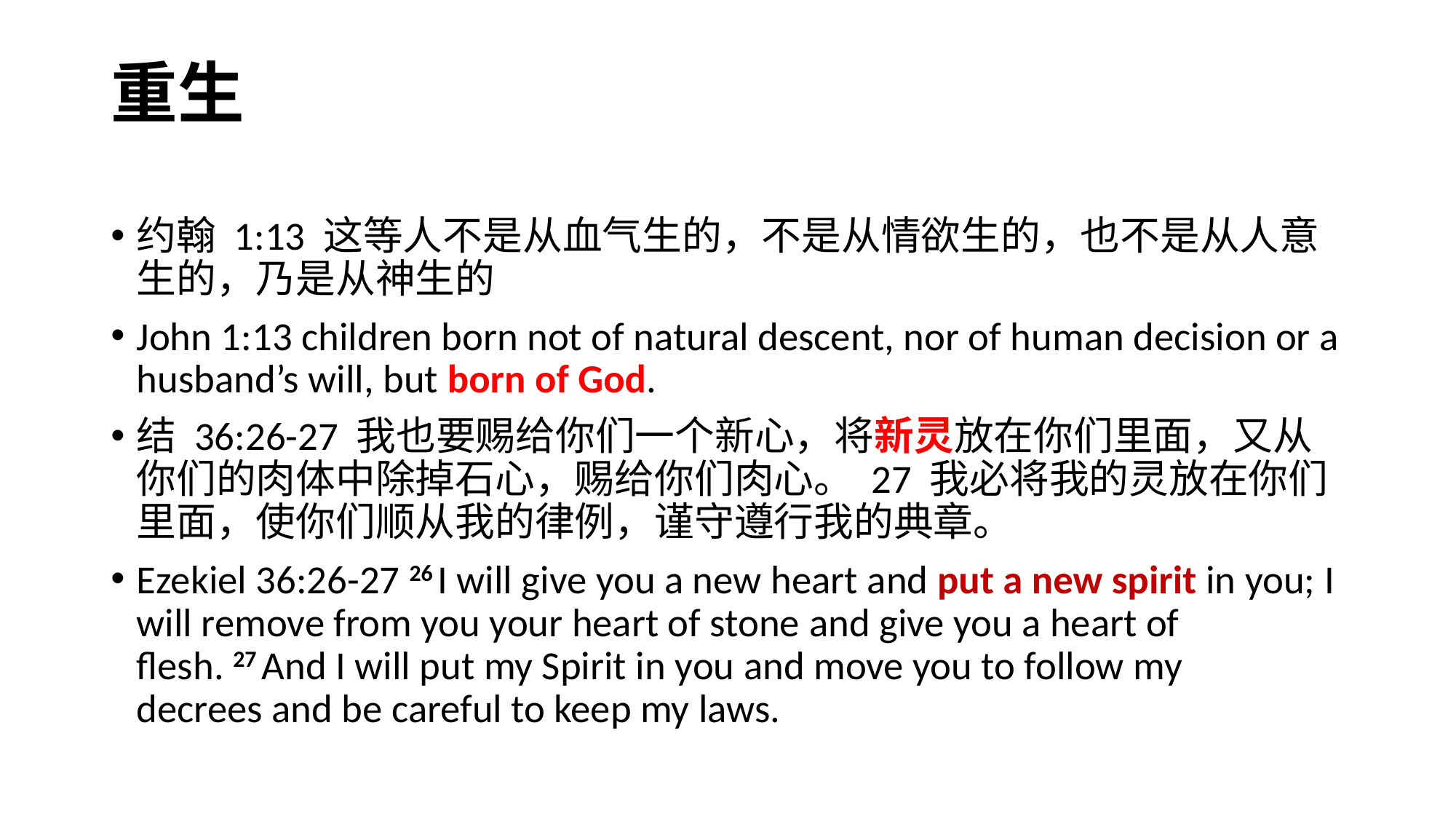

# 重生

约翰 1:13 这等人不是从血气生的，不是从情欲生的，也不是从人意生的，乃是从神生的
John 1:13 children born not of natural descent, nor of human decision or a husband’s will, but born of God.
结 36:26-27 我也要赐给你们一个新心，将新灵放在你们里面，又从你们的肉体中除掉石心，赐给你们肉心。 27 我必将我的灵放在你们里面，使你们顺从我的律例，谨守遵行我的典章。
Ezekiel 36:26-27 26 I will give you a new heart and put a new spirit in you; I will remove from you your heart of stone and give you a heart of flesh. 27 And I will put my Spirit in you and move you to follow my decrees and be careful to keep my laws.